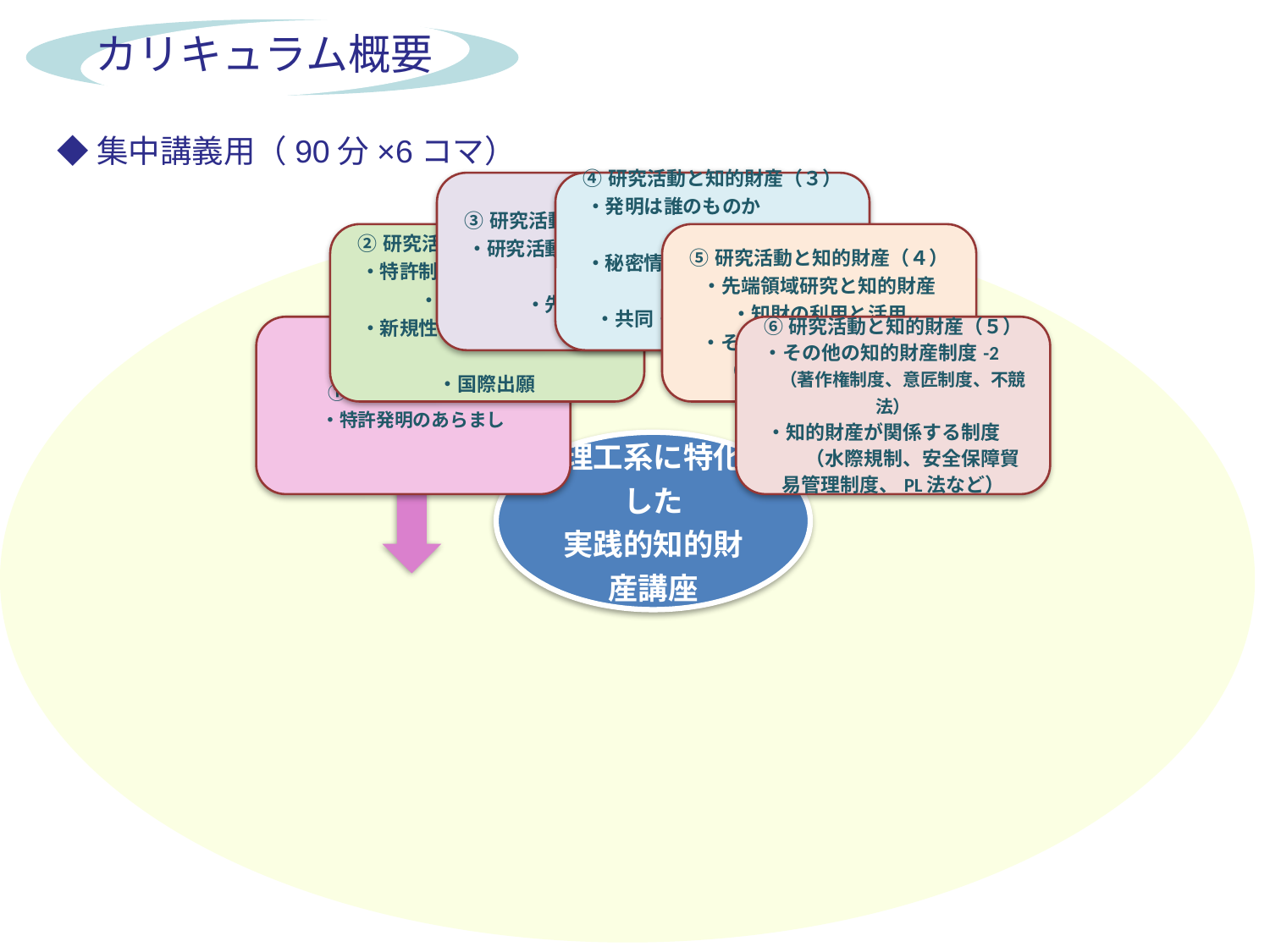

カリキュラム概要
◆集中講義用（90分×6コマ）
実践的知的財産講座
①知的財産制度概要
・特許発明のあらまし
②研究活動と知的財産（１）
・特許制度の目的
・特許発明とは
・新規性、進歩性
・国際出願
⑤研究活動と知的財産（４）
・先端領域研究と知的財産
・知財の利用と活用
・その他の知的財産制度-1
　（商標制度、意匠制度）
⑥研究活動と知的財産（５）
③研究活動と知的財産（２）
・研究活動と知的財産
・先行技術調査
④研究活動と知的財産（３）
・発明は誰のものか
・秘密情報の管理
・共同・受託研究に参画時
　の留意点